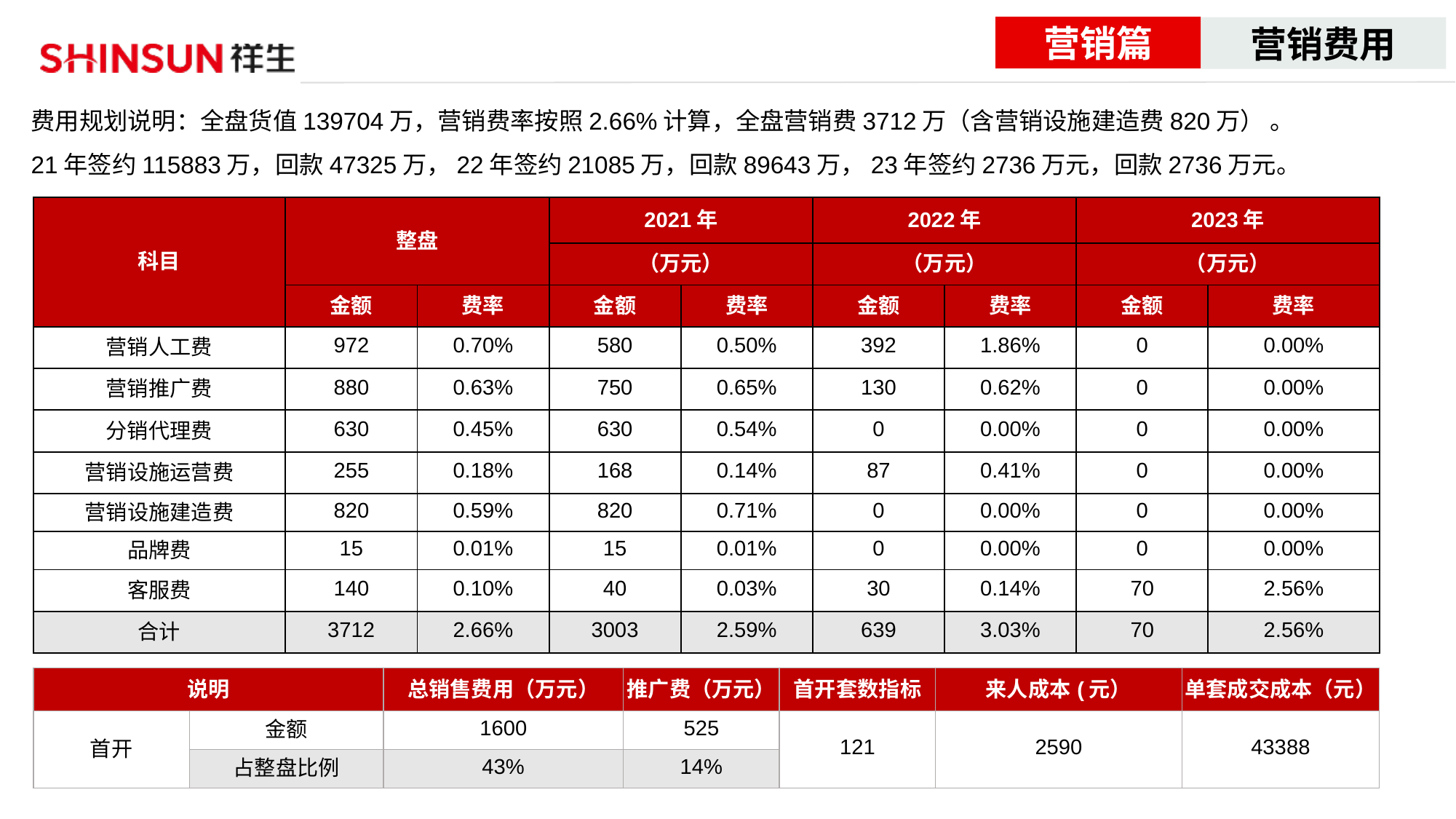

营销篇
营销费用
费用规划说明：全盘货值139704万，营销费率按照2.66%计算，全盘营销费3712万（含营销设施建造费820万） 。
21年签约115883万，回款47325万，22年签约21085万，回款89643万，23年签约2736万元，回款2736万元。
| 科目 | 整盘 |  | 2021年 |  | 2022年 |  | 2023年 |  |
| --- | --- | --- | --- | --- | --- | --- | --- | --- |
|  |  |  | （万元） |  | （万元） |  | （万元） |  |
|  | 金额 | 费率 | 金额 | 费率 | 金额 | 费率 | 金额 | 费率 |
| 营销人工费 | 972 | 0.70% | 580 | 0.50% | 392 | 1.86% | 0 | 0.00% |
| 营销推广费 | 880 | 0.63% | 750 | 0.65% | 130 | 0.62% | 0 | 0.00% |
| 分销代理费 | 630 | 0.45% | 630 | 0.54% | 0 | 0.00% | 0 | 0.00% |
| 营销设施运营费 | 255 | 0.18% | 168 | 0.14% | 87 | 0.41% | 0 | 0.00% |
| 营销设施建造费 | 820 | 0.59% | 820 | 0.71% | 0 | 0.00% | 0 | 0.00% |
| 品牌费 | 15 | 0.01% | 15 | 0.01% | 0 | 0.00% | 0 | 0.00% |
| 客服费 | 140 | 0.10% | 40 | 0.03% | 30 | 0.14% | 70 | 2.56% |
| 合计 | 3712 | 2.66% | 3003 | 2.59% | 639 | 3.03% | 70 | 2.56% |
| 说明 |  | 总销售费用（万元） | 推广费（万元） | 首开套数指标 | 来人成本(元） | 单套成交成本（元） |
| --- | --- | --- | --- | --- | --- | --- |
| 首开 | 金额 | 1600 | 525 | 121 | 2590 | 43388 |
|  | 占整盘比例 | 43% | 14% |  |  |  |